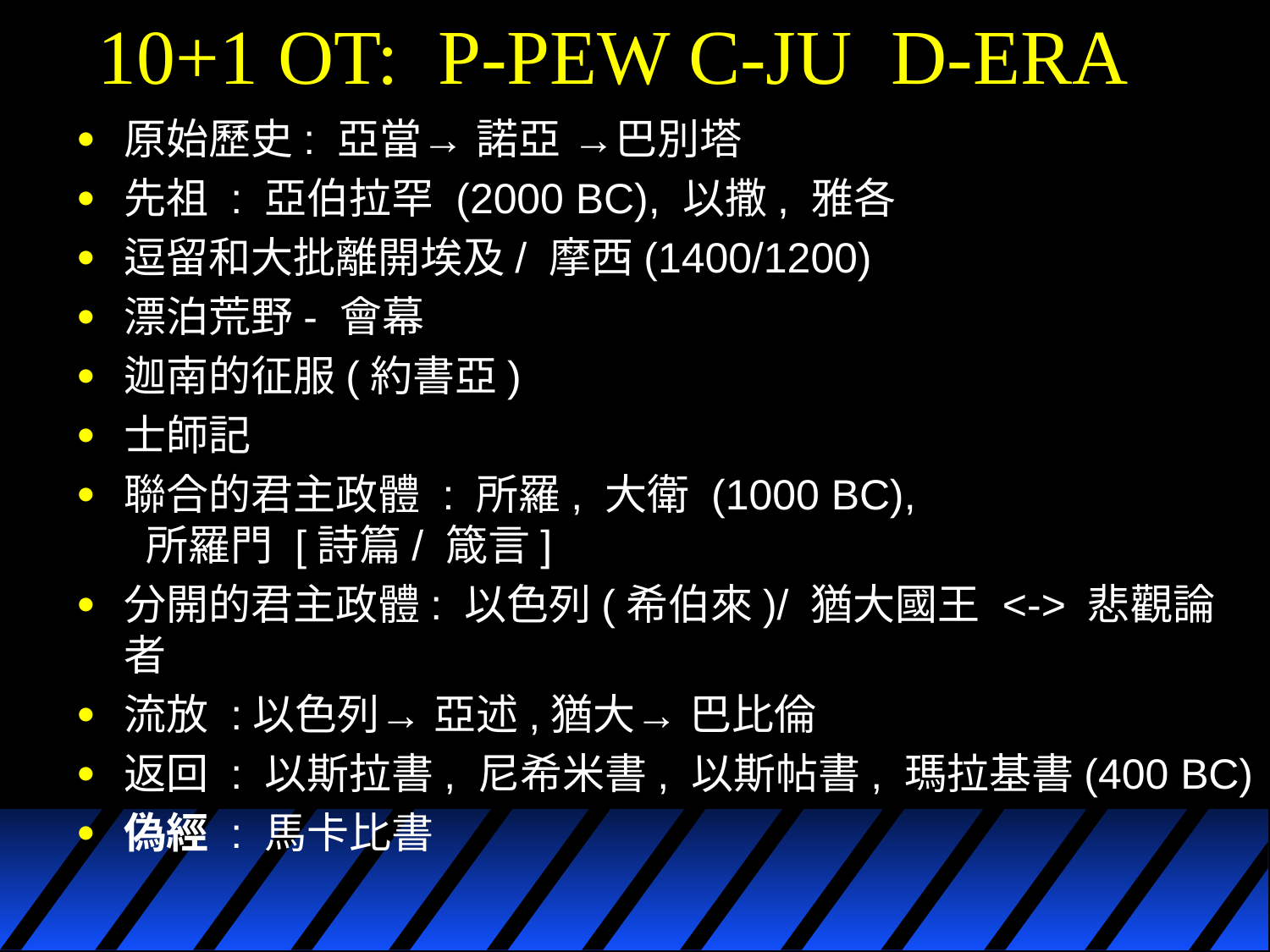

# 10+1 OT:  P-PEW C-JU  D-ERA
原始歷史: 亞當→ 諾亞 →巴別塔
先祖 : 亞伯拉罕 (2000 BC), 以撒, 雅各
逗留和大批離開埃及/ 摩西(1400/1200)
漂泊荒野- 會幕
迦南的征服(約書亞)
士師記
聯合的君主政體 : 所羅, 大衛 (1000 BC),
 所羅門 [詩篇/ 箴言]
分開的君主政體: 以色列(希伯來)/ 猶大國王 <-> 悲觀論者
流放 :以色列→ 亞述,猶大→ 巴比倫
返回 : 以斯拉書, 尼希米書, 以斯帖書, 瑪拉基書(400 BC)
偽經 : 馬卡比書